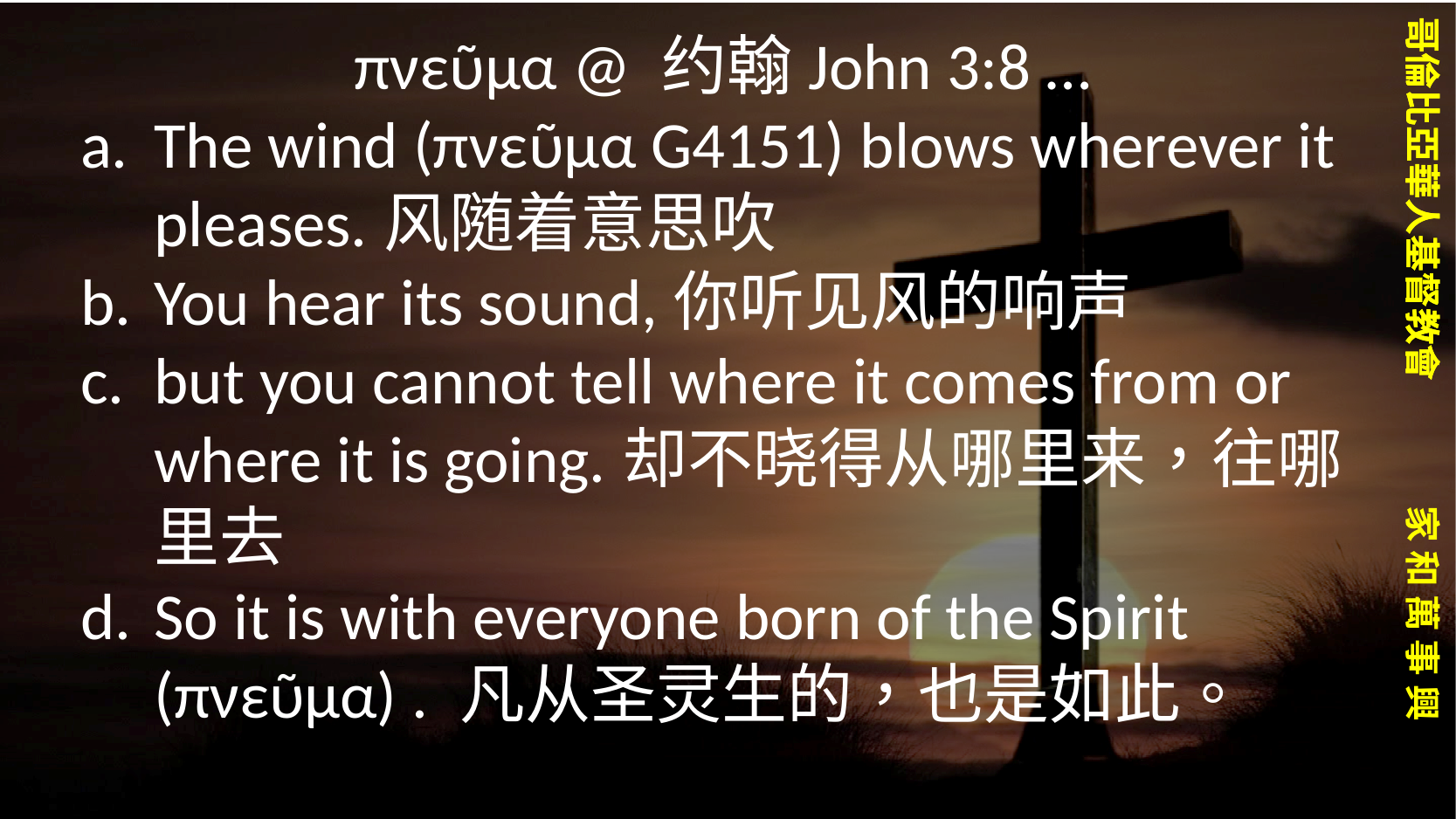

πνεῦμα @ 约翰John 3:8 …
The wind (πνεῦμα G4151) blows wherever it pleases.风随着意思吹
You hear its sound,你听见风的响声
but you cannot tell where it comes from or where it is going.却不晓得从哪里来，往哪里去
So it is with everyone born of the Spirit (πνεῦμα) . 凡从圣灵生的，也是如此。